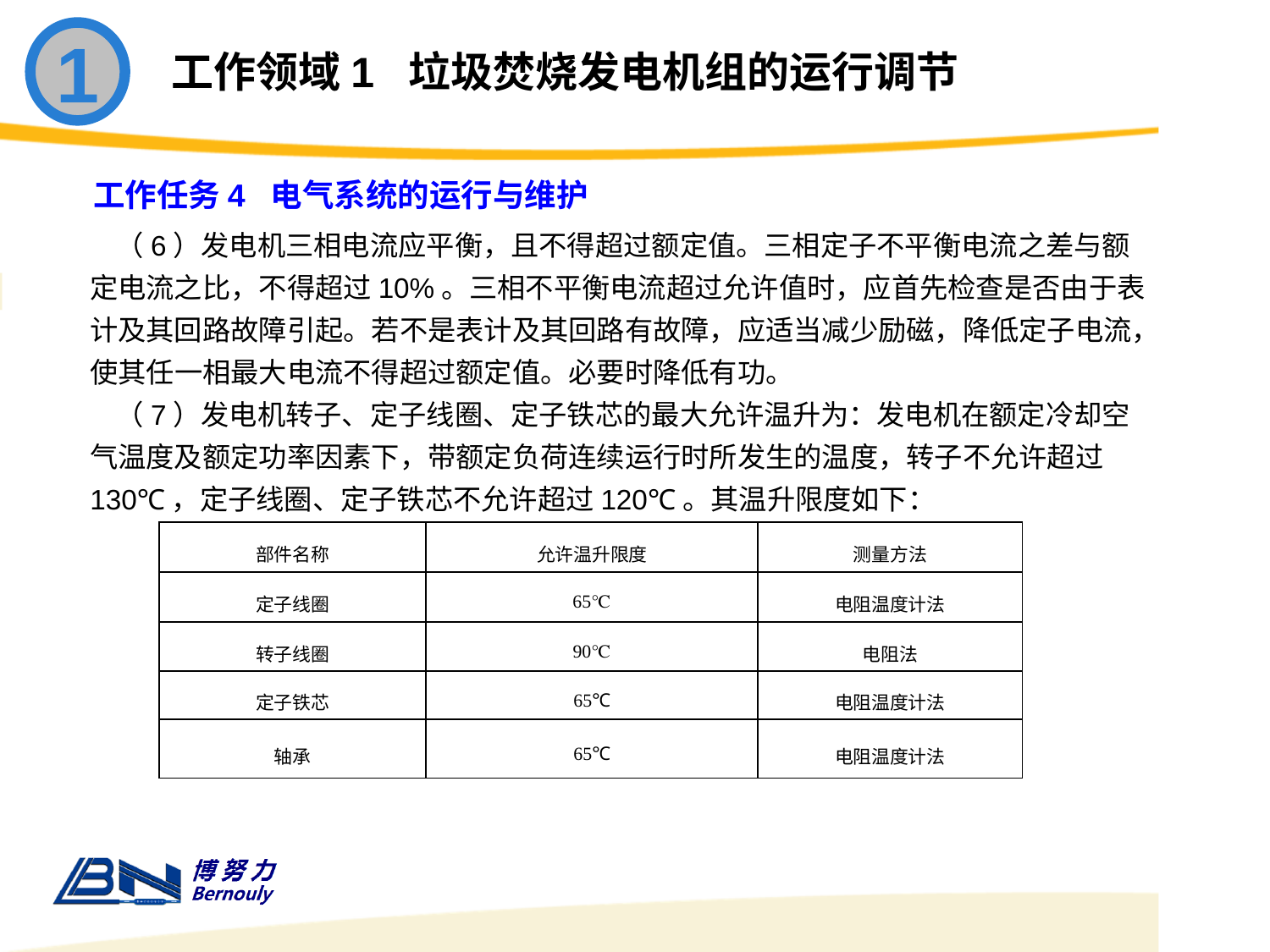

1
工作领域1  垃圾焚烧发电机组的运行调节
工作任务4  电气系统的运行与维护
   （6）发电机三相电流应平衡，且不得超过额定值。三相定子不平衡电流之差与额定电流之比，不得超过10%。三相不平衡电流超过允许值时，应首先检查是否由于表计及其回路故障引起。若不是表计及其回路有故障，应适当减少励磁，降低定子电流，使其任一相最大电流不得超过额定值。必要时降低有功。
   （7）发电机转子、定子线圈、定子铁芯的最大允许温升为：发电机在额定冷却空气温度及额定功率因素下，带额定负荷连续运行时所发生的温度，转子不允许超过130℃，定子线圈、定子铁芯不允许超过120℃。其温升限度如下：

| 部件名称 | 允许温升限度 | 测量方法 |
| --- | --- | --- |
| 定子线圈 | 65℃ | 电阻温度计法 |
| 转子线圈 | 90℃ | 电阻法 |
| 定子铁芯 | 65℃ | 电阻温度计法 |
| 轴承 | 65℃ | 电阻温度计法 |